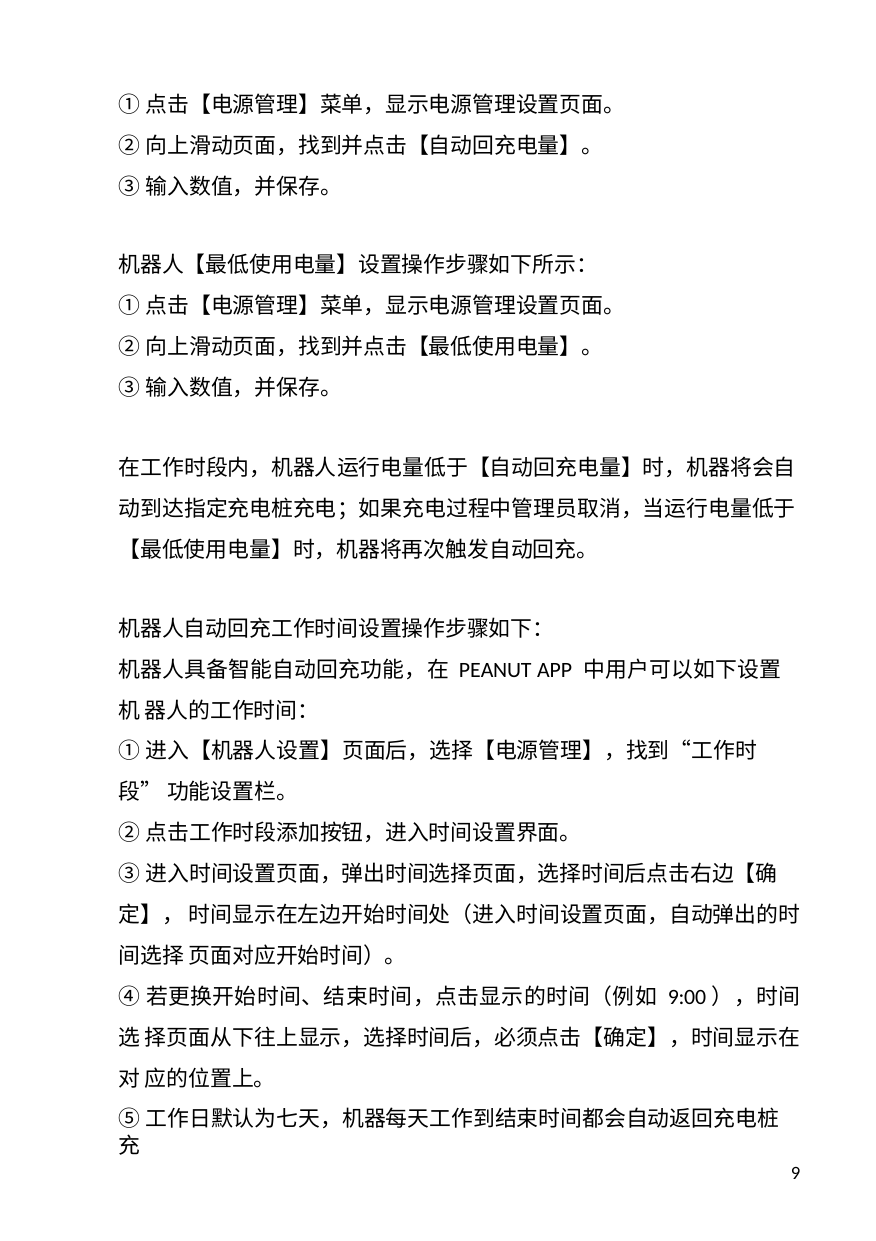

①点击【电源管理】菜单，显示电源管理设置页面。
②向上滑动页面，找到并点击【自动回充电量】。
③输入数值，并保存。

机器人【最低使用电量】设置操作步骤如下所示：
①点击【电源管理】菜单，显示电源管理设置页面。
②向上滑动页面，找到并点击【最低使用电量】。
③输入数值，并保存。

在工作时段内，机器人运行电量低于【自动回充电量】时，机器将会自 动到达指定充电桩充电；如果充电过程中管理员取消，当运行电量低于
【最低使用电量】时，机器将再次触发自动回充。

机器人自动回充工作时间设置操作步骤如下：
机器人具备智能自动回充功能，在 PEANUT APP 中用户可以如下设置机 器人的工作时间：
①进入【机器人设置】页面后，选择【电源管理】，找到“工作时段” 功能设置栏。
②点击工作时段添加按钮，进入时间设置界面。
③进入时间设置页面，弹出时间选择页面，选择时间后点击右边【确定】， 时间显示在左边开始时间处（进入时间设置页面，自动弹出的时间选择 页面对应开始时间）。
④若更换开始时间、结束时间，点击显示的时间（例如 9:00），时间选 择页面从下往上显示，选择时间后，必须点击【确定】，时间显示在对 应的位置上。
⑤工作日默认为七天，机器每天工作到结束时间都会自动返回充电桩充
9